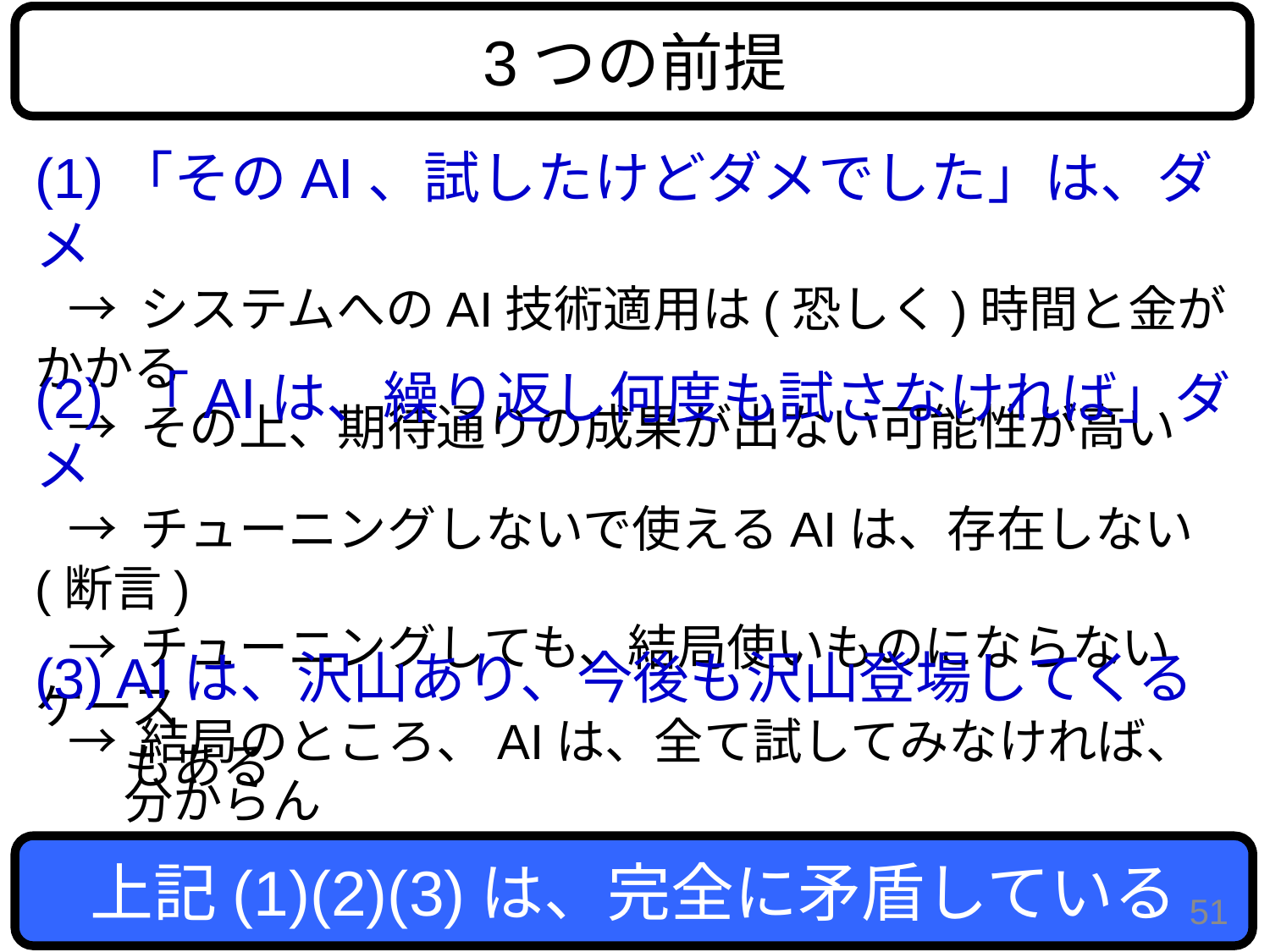

3つの前提
(1)「そのAI、試したけどダメでした」は、ダメ
   → システムへのAI技術適用は(恐しく)時間と金がかかる
   → その上、期待通りの成果が出ない可能性が高い
(2) 「AIは、繰り返し何度も試さなければ」ダメ
   → チューニングしないで使えるAIは、存在しない(断言)
   → チューニングしても、結局使いものにならないケース
       もある
(3) AIは、沢山あり、今後も沢山登場してくる
   → 結局のところ、AIは、全て試してみなければ、
       分からん
上記(1)(2)(3)は、完全に矛盾している
51